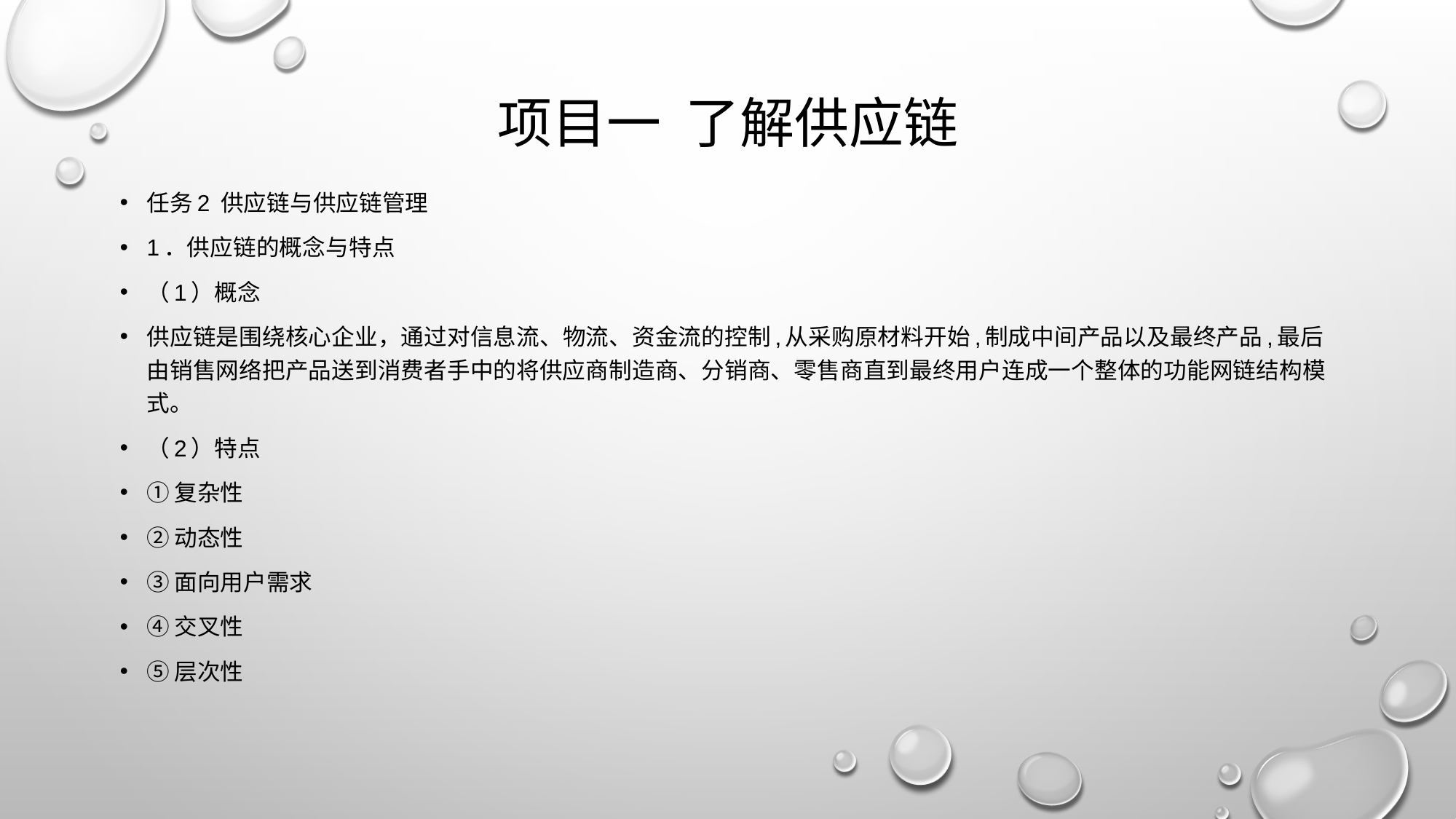

# 项目一  了解供应链
任务2 供应链与供应链管理
1．供应链的概念与特点
（1）概念
供应链是围绕核心企业，通过对信息流、物流、资金流的控制,从采购原材料开始,制成中间产品以及最终产品,最后由销售网络把产品送到消费者手中的将供应商制造商、分销商、零售商直到最终用户连成一个整体的功能网链结构模式。
（2）特点
①复杂性
②动态性
③面向用户需求
④交叉性
⑤层次性